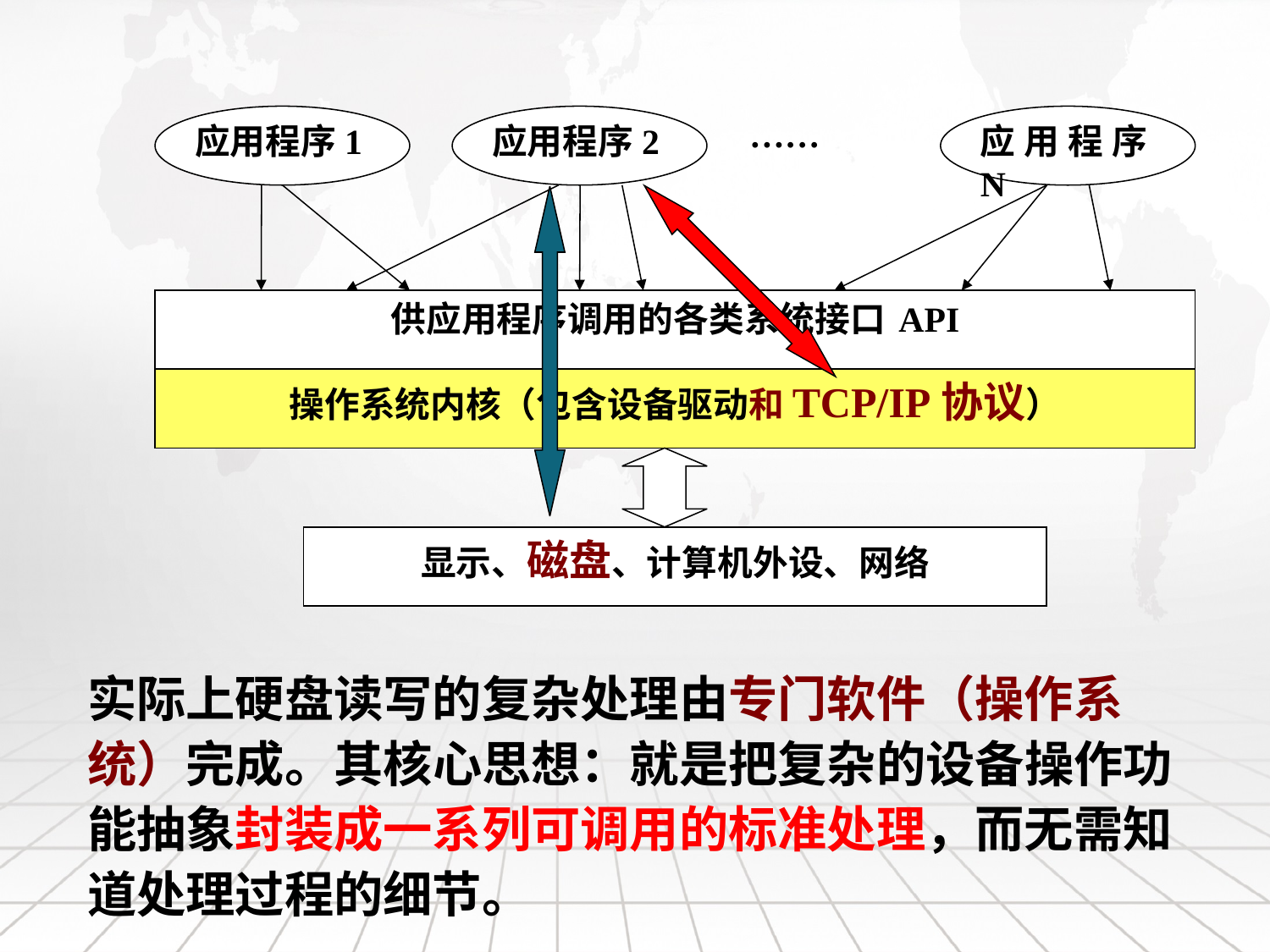

应用程序1
应用程序2
……
应用程序N

供应用程序调用的各类系统接口	API
操作系统内核（包含设备驱动和TCP/IP协议）

显示、磁盘、计算机外设、网络

实际上硬盘读写的复杂处理由专门软件（操作系统）完成。其核心思想：就是把复杂的设备操作功能抽象封装成一系列可调用的标准处理，而无需知道处理过程的细节。